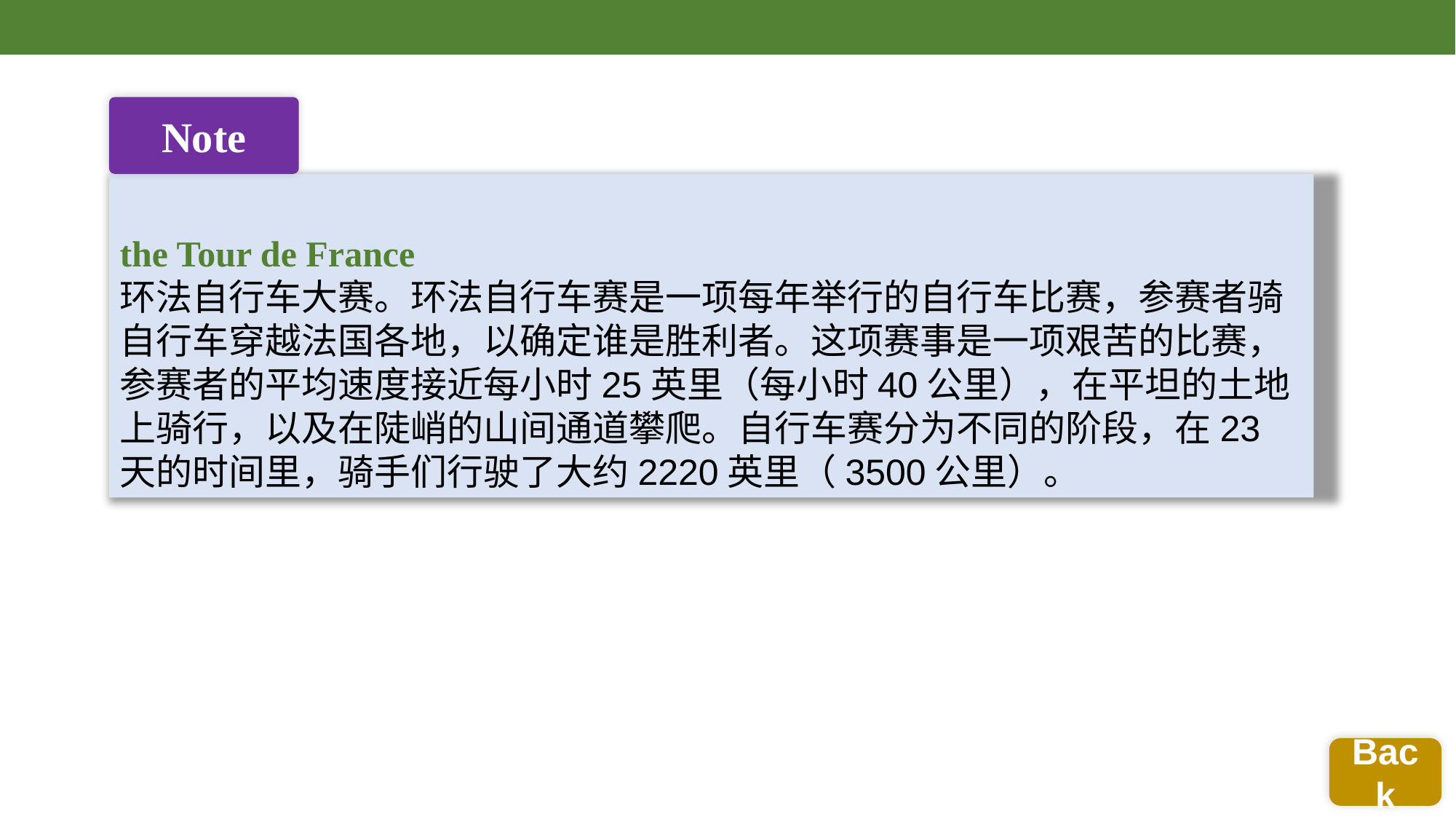

Note

the Tour de France
环法自行车大赛。环法自行车赛是一项每年举行的自行车比赛，参赛者骑自行车穿越法国各地，以确定谁是胜利者。这项赛事是一项艰苦的比赛，参赛者的平均速度接近每小时25英里（每小时40公里），在平坦的土地上骑行，以及在陡峭的山间通道攀爬。自行车赛分为不同的阶段，在23天的时间里，骑手们行驶了大约2220英里（3500公里）。
Back